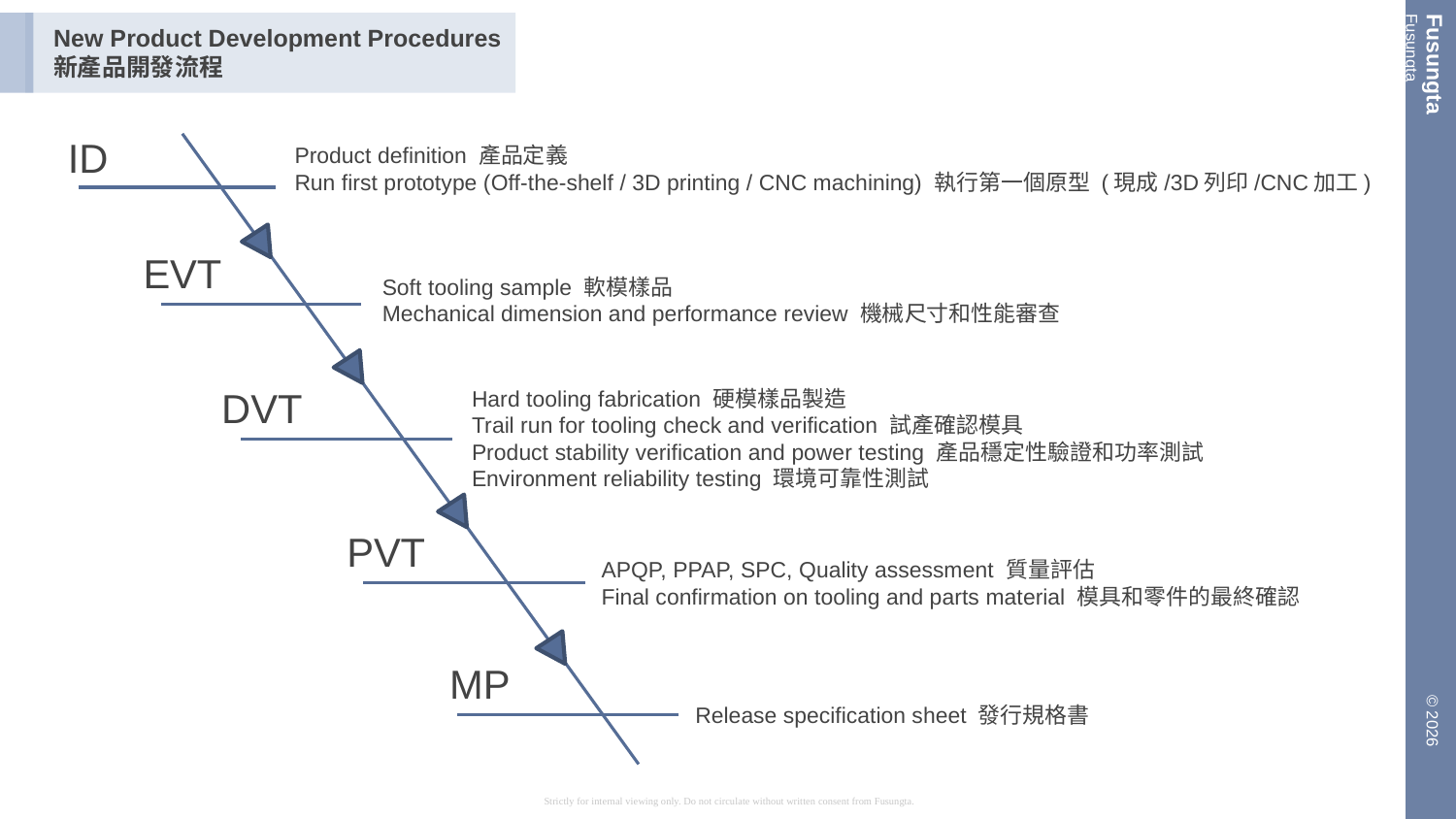

New Product Development Procedures
新產品開發流程

Fusungta                                                                                            © 2026  Fusungta
Strictly for internal viewing only. Do not circulate without written consent from Fusungta.

ID
Product definition 產品定義
Run first prototype (Off-the-shelf / 3D printing / CNC machining) 執行第一個原型 (現成/3D列印/CNC加工)

EVT
Soft tooling sample 軟模樣品
Mechanical dimension and performance review 機械尺寸和性能審查
DVT
Hard tooling fabrication 硬模樣品製造
Trail run for tooling check and verification 試產確認模具
Product stability verification and power testing 產品穩定性驗證和功率測試
Environment reliability testing 環境可靠性測試
PVT
APQP, PPAP, SPC, Quality assessment 質量評估
Final confirmation on tooling and parts material 模具和零件的最終確認
MP
Release specification sheet 發行規格書